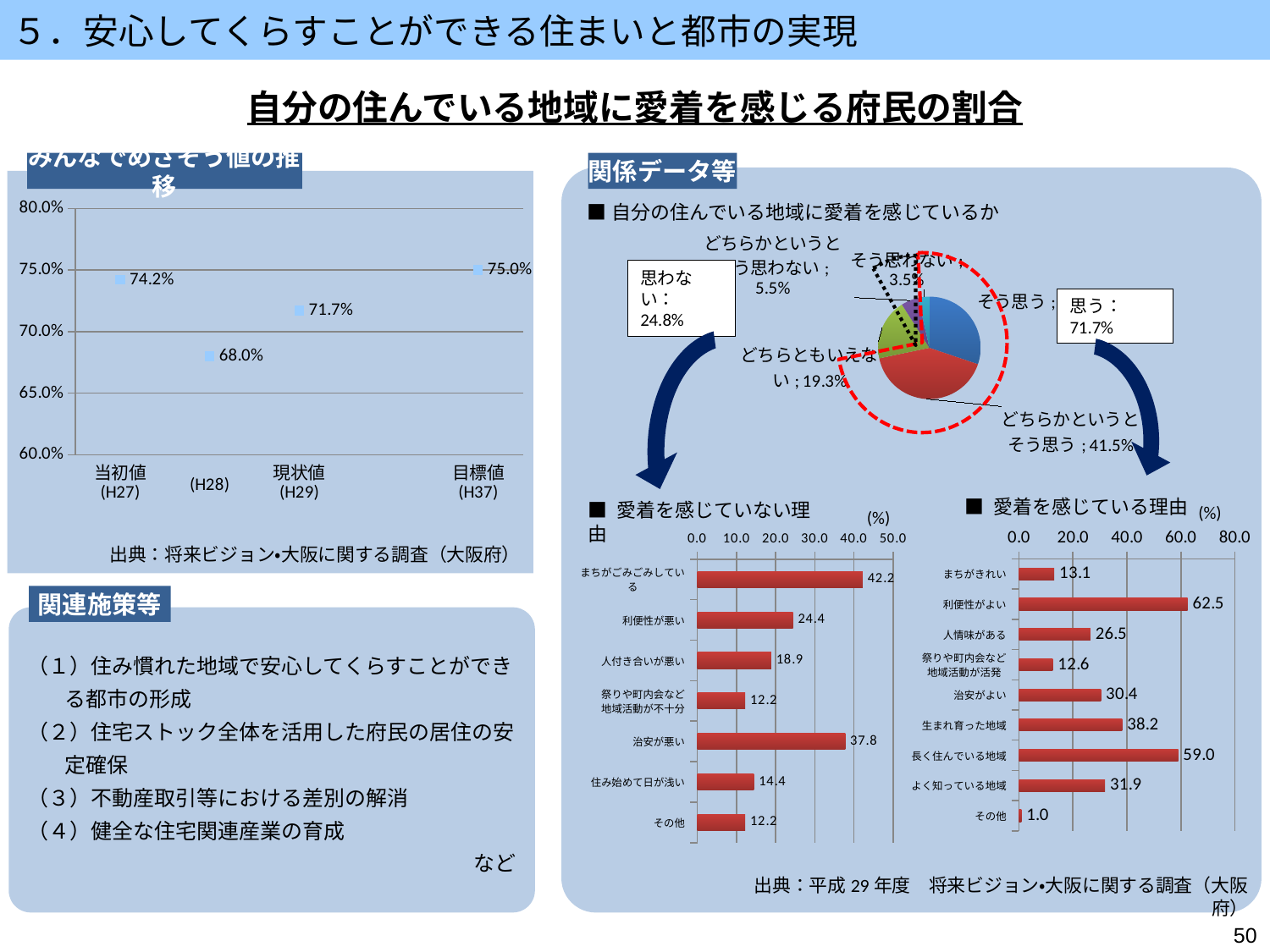

５．安心してくらすことができる住まいと都市の実現
自分の住んでいる地域に愛着を感じる府民の割合
みんなでめざそう値の推移
関係データ等

### Chart

| Category |  |
|---|---|
| 当初値
(H27) | 0.742 |
|
(H28) | 0.68 |
| 現状値
(H29) | 0.717 |
|  | None |
| 目標値
(H37) | 0.75 |■自分の住んでいる地域に愛着を感じているか

### Chart

| Category |  |  |
|---|---|---|
| そう思う | 0.302 | 30.2 |
| どちらかというとそう思う | 0.415 | 41.5 |
| どちらともいえない | 0.193 | 19.3 |
| どちらかというとそう思わない | 0.055 | 5.5 |
| そう思わない | 0.035 | 3.5 |

思わない：24.8%
思う：71.7%

■ 愛着を感じている理由
■ 愛着を感じていない理由
(%)
(%)

### Chart

| Category |  |
|---|---|
| まちがきれい | 13.110181311018 |
| 利便性がよい | 62.482566248257 |
| 人情味がある | 26.49930264993 |
| 祭りや町内会など
地域活動が活発 | 12.55230125523 |
| 治安がよい | 30.404463040446 |
| 生まれ育った地域 | 38.214783821478 |
| 長く住んでいる地域 | 58.995815899582 |
| よく知っている地域 | 31.938633193863 |
| その他 | 0.97629009762901 |

### Chart

| Category |  |
|---|---|
| まちがごみごみしている | 42.222222222222 |
| 利便性が悪い | 24.444444444444 |
| 人付き合いが悪い | 18.888888888889 |
| 祭りや町内会など
地域活動が不十分 | 12.222222222222 |
| 治安が悪い | 37.777777777778 |
| 住み始めて日が浅い | 14.444444444444 |
| その他 | 12.222222222222 |
済
出典：将来ビジョン・大阪に関する調査（大阪府）
関連施策等

（１）住み慣れた地域で安心してくらすことができる都市の形成
（２）住宅ストック全体を活用した府民の居住の安定確保
（３）不動産取引等における差別の解消
（４）健全な住宅関連産業の育成
など
出典：平成29年度　将来ビジョン・大阪に関する調査（大阪府）
50